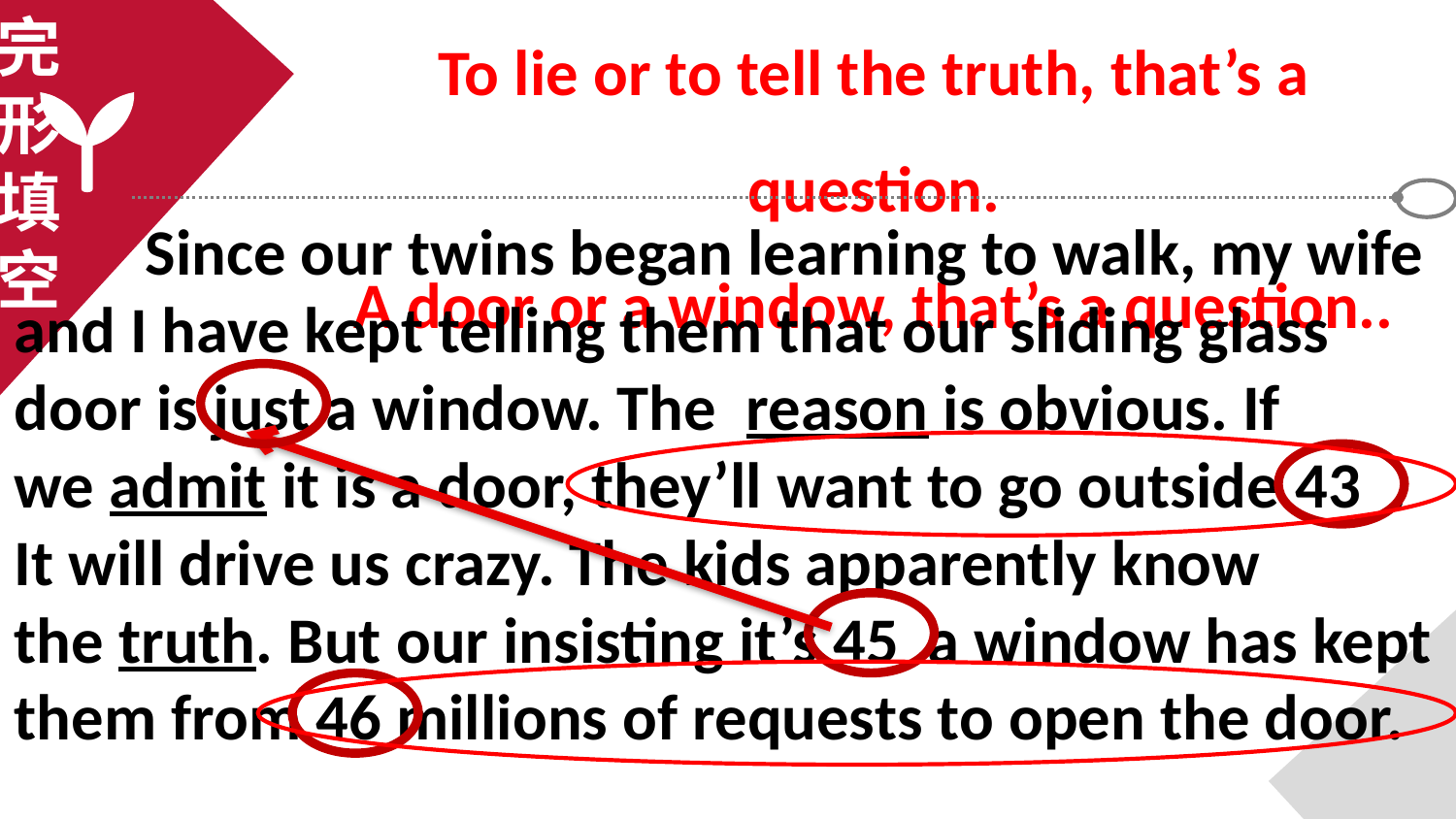

完
形
填
空
To lie or to tell the truth, that’s a question.
A door or a window, that’s a question..

         Since our twins began learning to walk, my wife and I have kept telling them that our sliding glass door is just a window. The  reason is obvious. If we admit it is a door, they’ll want to go outside 43  . It will drive us crazy. The kids apparently know the truth. But our insisting it’s 45  a window has kept them from 46 millions of requests to open the door.